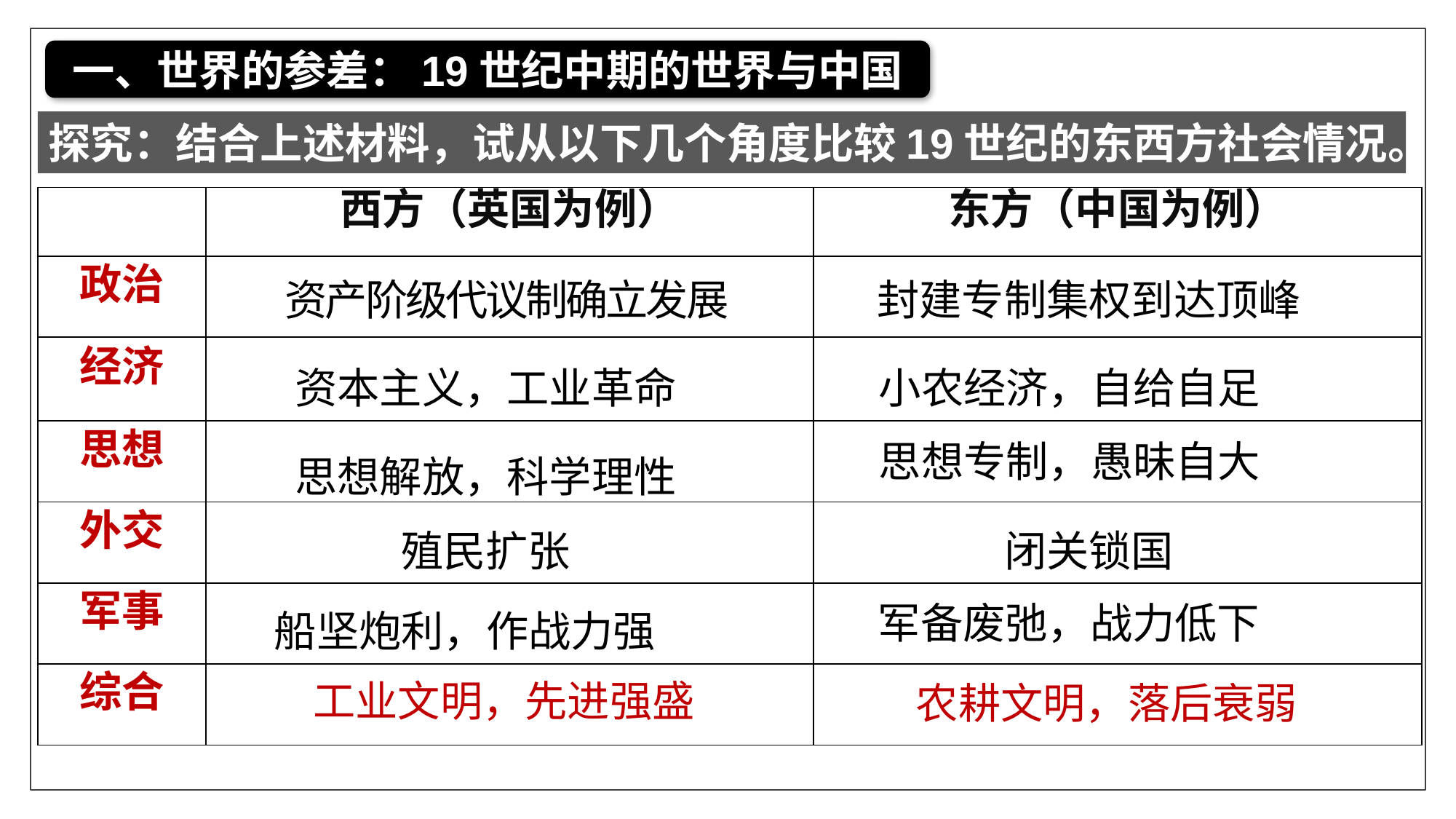

一、世界的参差：19世纪中期的世界与中国
探究：结合上述材料，试从以下几个角度比较19世纪的东西方社会情况。
|  | 西方（英国为例） | 东方（中国为例） |
| --- | --- | --- |
| 政治 |  |  |
| 经济 |  |  |
| 思想 |  |  |
| 外交 |  |  |
| 军事 |  |  |
| 综合 |  |  |
资产阶级代议制确立发展
封建专制集权到达顶峰
小农经济，自给自足
资本主义，工业革命
思想专制，愚昧自大
思想解放，科学理性
殖民扩张
闭关锁国
军备废弛，战力低下
船坚炮利，作战力强
工业文明，先进强盛
农耕文明，落后衰弱